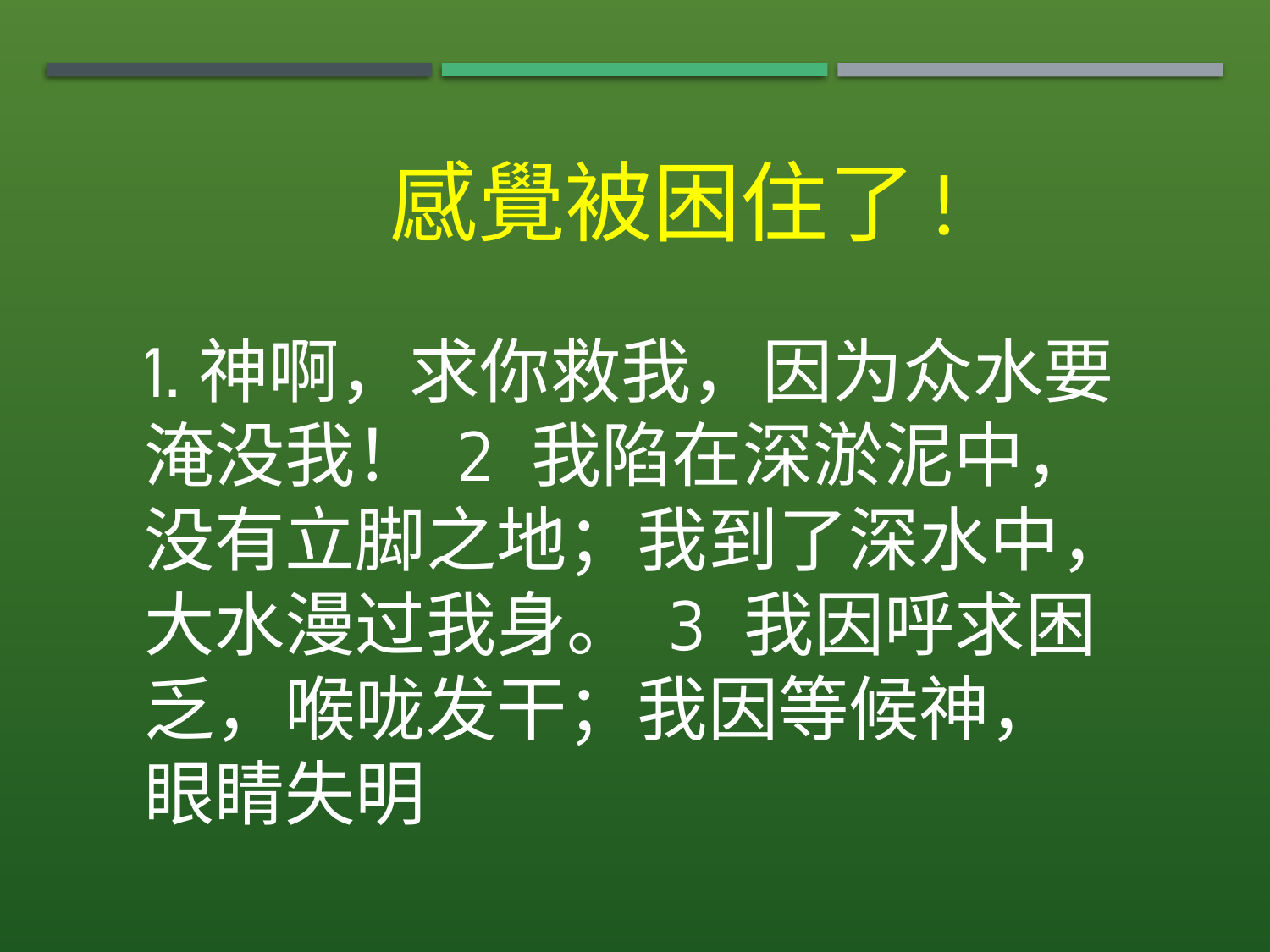

感覺被困住了!

1.神啊，求你救我，因为众水要淹没我！ 2 我陷在深淤泥中，没有立脚之地；我到了深水中，大水漫过我身。 3 我因呼求困乏，喉咙发干；我因等候神，眼睛失明